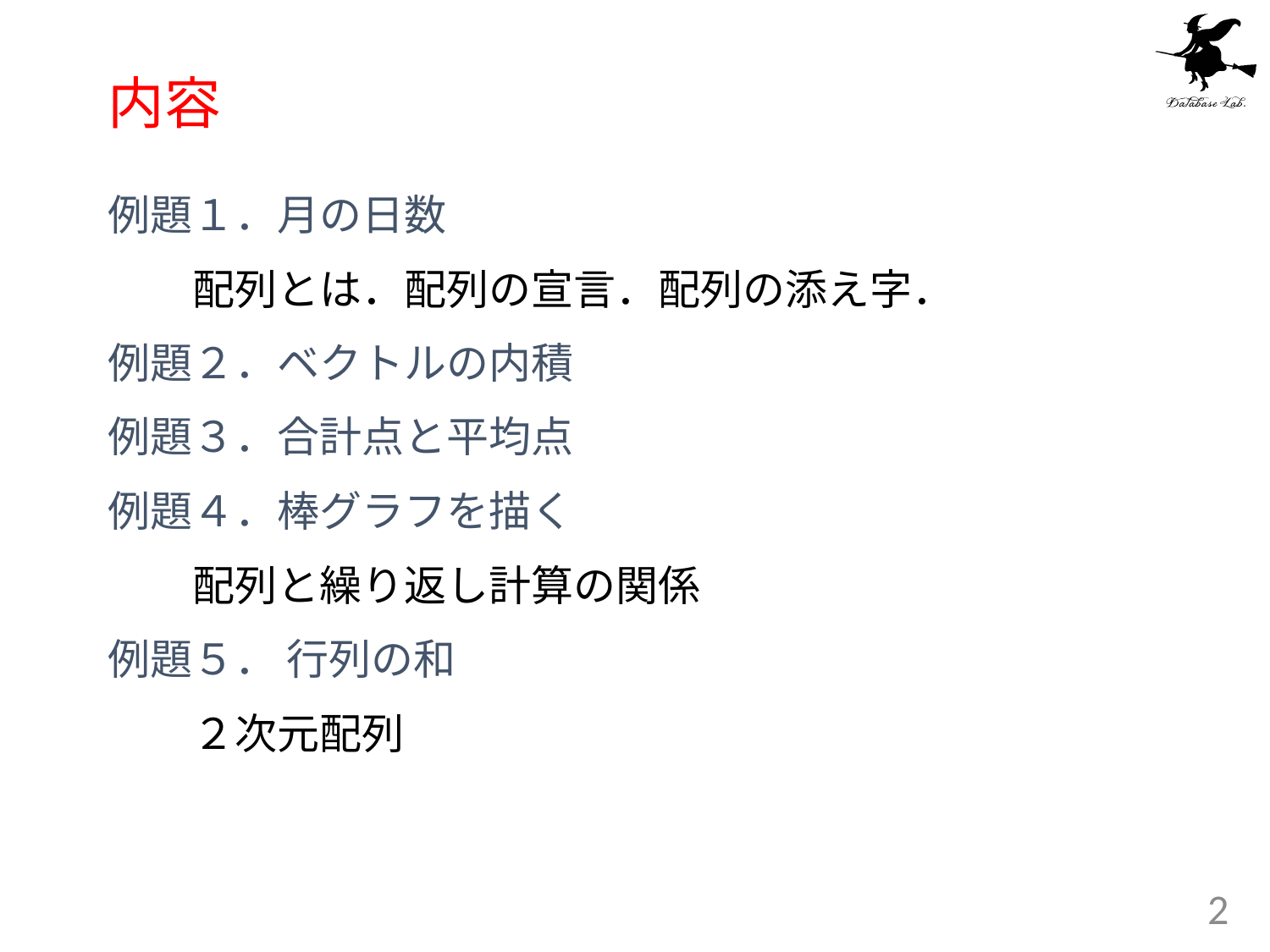

# 内容
例題１．月の日数
　	配列とは．配列の宣言．配列の添え字．
例題２．ベクトルの内積
例題３．合計点と平均点
例題４．棒グラフを描く
	配列と繰り返し計算の関係
例題５． 行列の和
	２次元配列

2